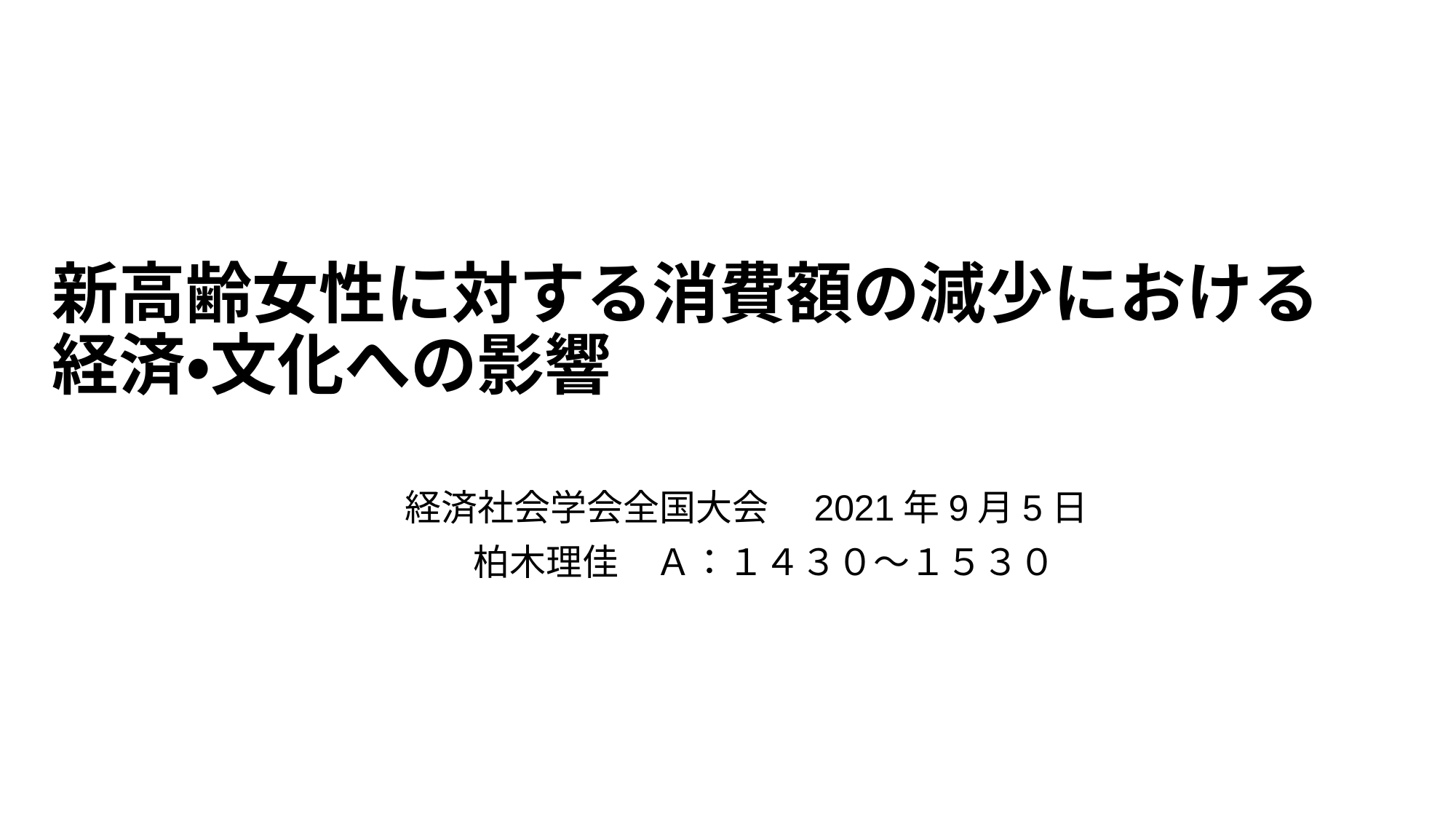

# 新高齢女性に対する消費額の減少における 経済・文化への影響
経済社会学会全国大会　2021年9月5日
柏木理佳　Ａ：１４３０～１５３０